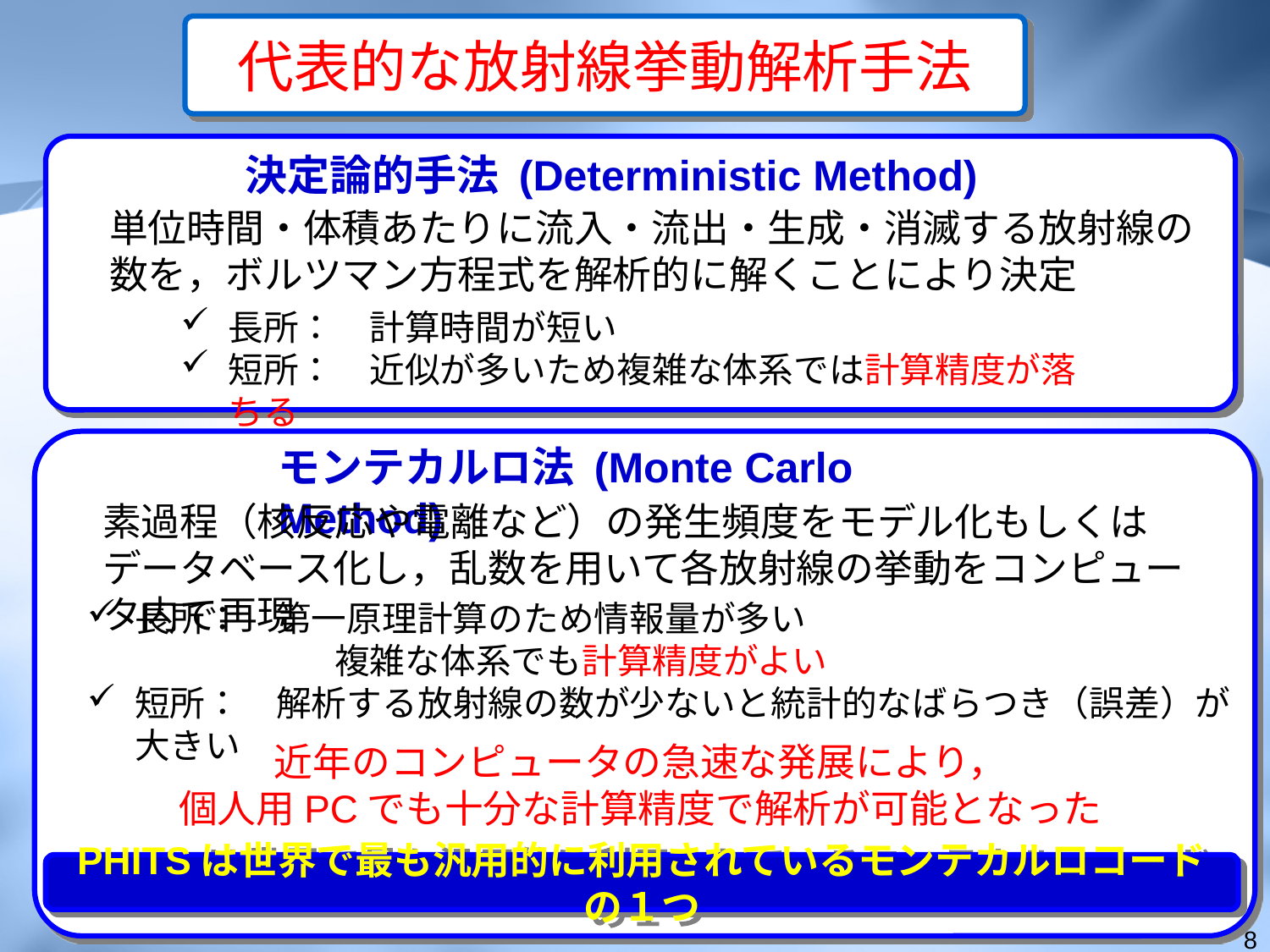

代表的な放射線挙動解析手法

決定論的手法 (Deterministic Method)
単位時間・体積あたりに流入・流出・生成・消滅する放射線の数を，ボルツマン方程式を解析的に解くことにより決定
長所：　計算時間が短い
短所：　近似が多いため複雑な体系では計算精度が落ちる

モンテカルロ法 (Monte Carlo Method)
素過程（核反応や電離など）の発生頻度をモデル化もしくはデータベース化し，乱数を用いて各放射線の挙動をコンピュータ内で再現
長所：　第一原理計算のため情報量が多い
　　　　　　　複雑な体系でも計算精度がよい
短所：　解析する放射線の数が少ないと統計的なばらつき（誤差）が大きい
近年のコンピュータの急速な発展により，
個人用PCでも十分な計算精度で解析が可能となった
PHITSは世界で最も汎用的に利用されているモンテカルロコードの１つ
8